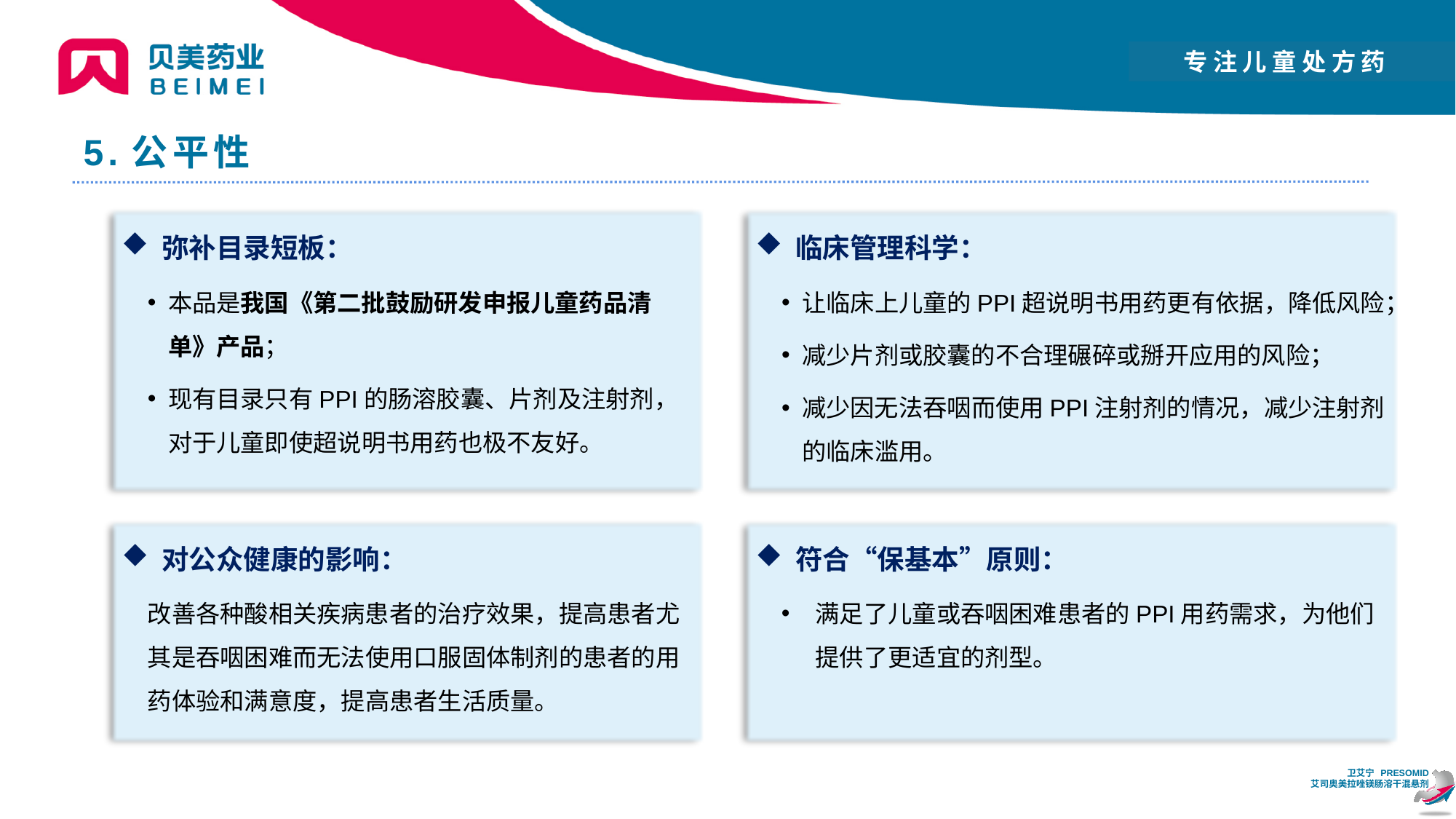

# 5.公平性
 临床管理科学：
让临床上儿童的PPI超说明书用药更有依据，降低风险；
减少片剂或胶囊的不合理碾碎或掰开应用的风险；
减少因无法吞咽而使用PPI注射剂的情况，减少注射剂的临床滥用。
 弥补目录短板：
本品是我国《第二批鼓励研发申报儿童药品清单》产品；
现有目录只有PPI的肠溶胶囊、片剂及注射剂，对于儿童即使超说明书用药也极不友好。
 对公众健康的影响：
改善各种酸相关疾病患者的治疗效果，提高患者尤其是吞咽困难而无法使用口服固体制剂的患者的用药体验和满意度，提高患者生活质量。
 符合“保基本”原则：
满足了儿童或吞咽困难患者的PPI用药需求，为他们提供了更适宜的剂型。